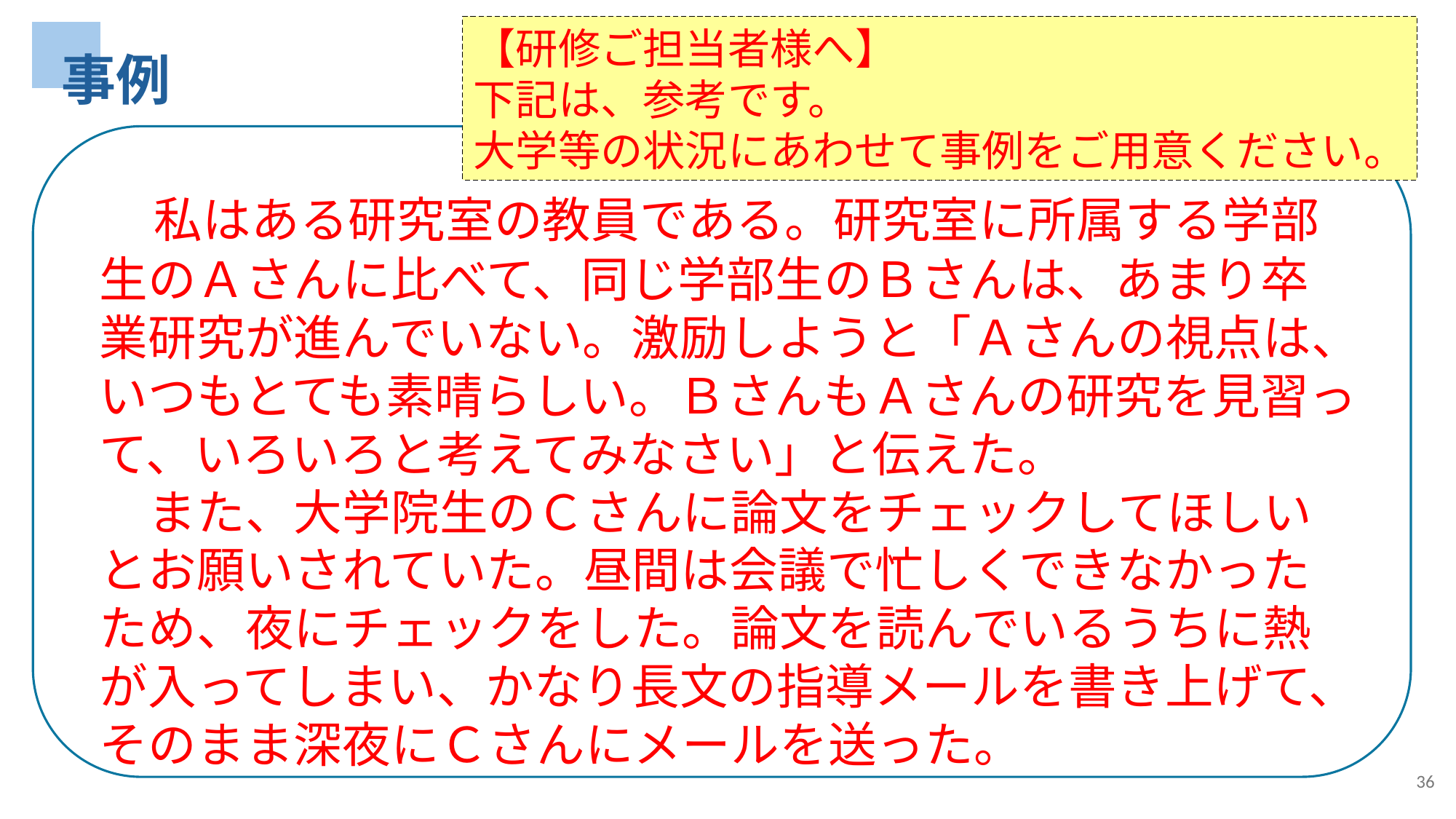

【研修ご担当者様へ】
下記は、参考です。
大学等の状況にあわせて事例をご用意ください。

事例

　私はある研究室の教員である。研究室に所属する学部生のＡさんに比べて、同じ学部生のＢさんは、あまり卒業研究が進んでいない。激励しようと「Ａさんの視点は、いつもとても素晴らしい。ＢさんもＡさんの研究を見習って、いろいろと考えてみなさい」と伝えた。
　また、大学院生のＣさんに論文をチェックしてほしいとお願いされていた。昼間は会議で忙しくできなかったため、夜にチェックをした。論文を読んでいるうちに熱が入ってしまい、かなり長文の指導メールを書き上げて、そのまま深夜にＣさんにメールを送った。
36